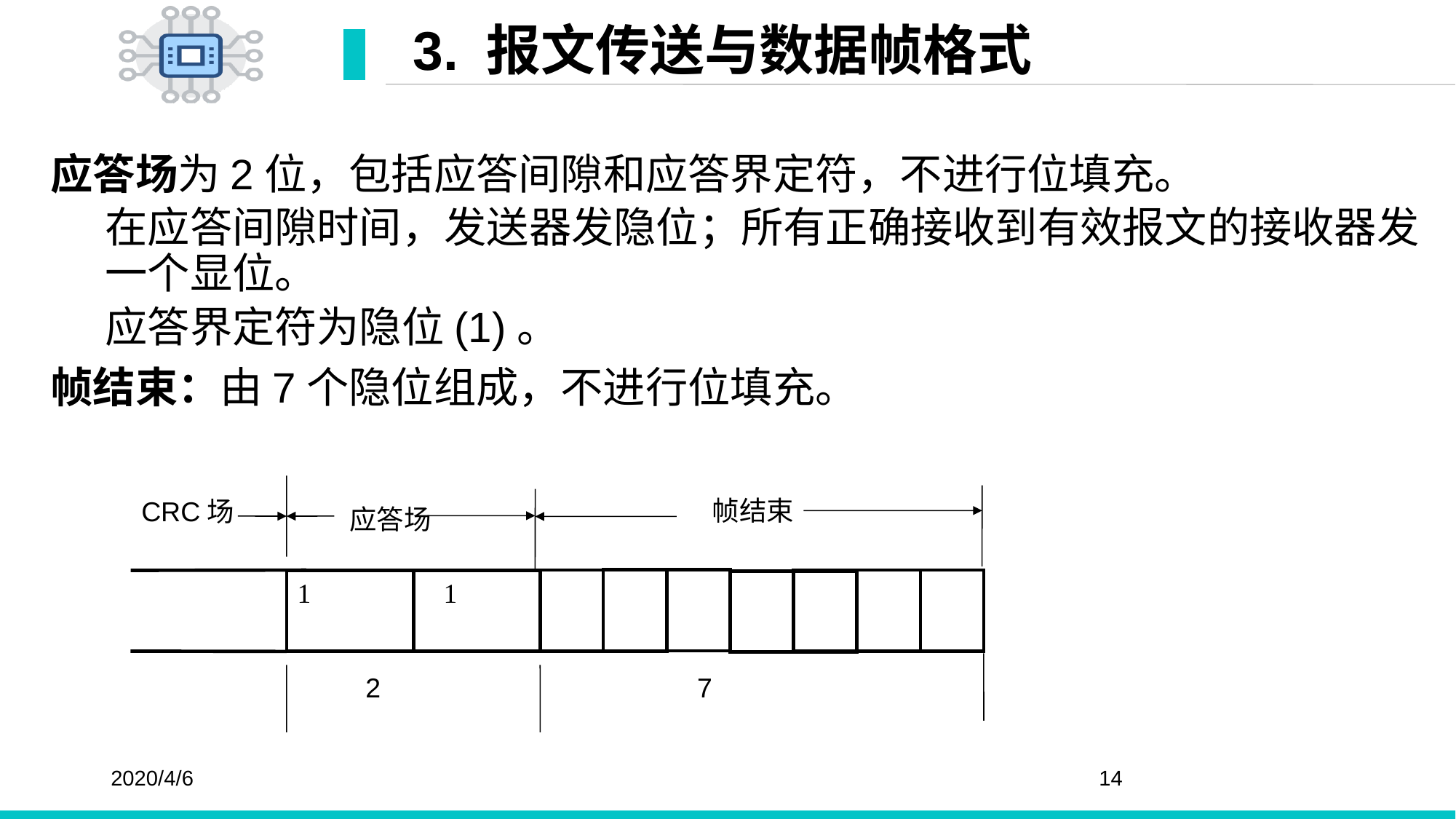

# 3. 报文传送与数据帧格式
应答场为2位，包括应答间隙和应答界定符，不进行位填充。
在应答间隙时间，发送器发隐位；所有正确接收到有效报文的接收器发一个显位。
应答界定符为隐位(1)。
帧结束：由7个隐位组成，不进行位填充。

帧结束
CRC场

应答场

1

1

7
2
2020/4/6
14